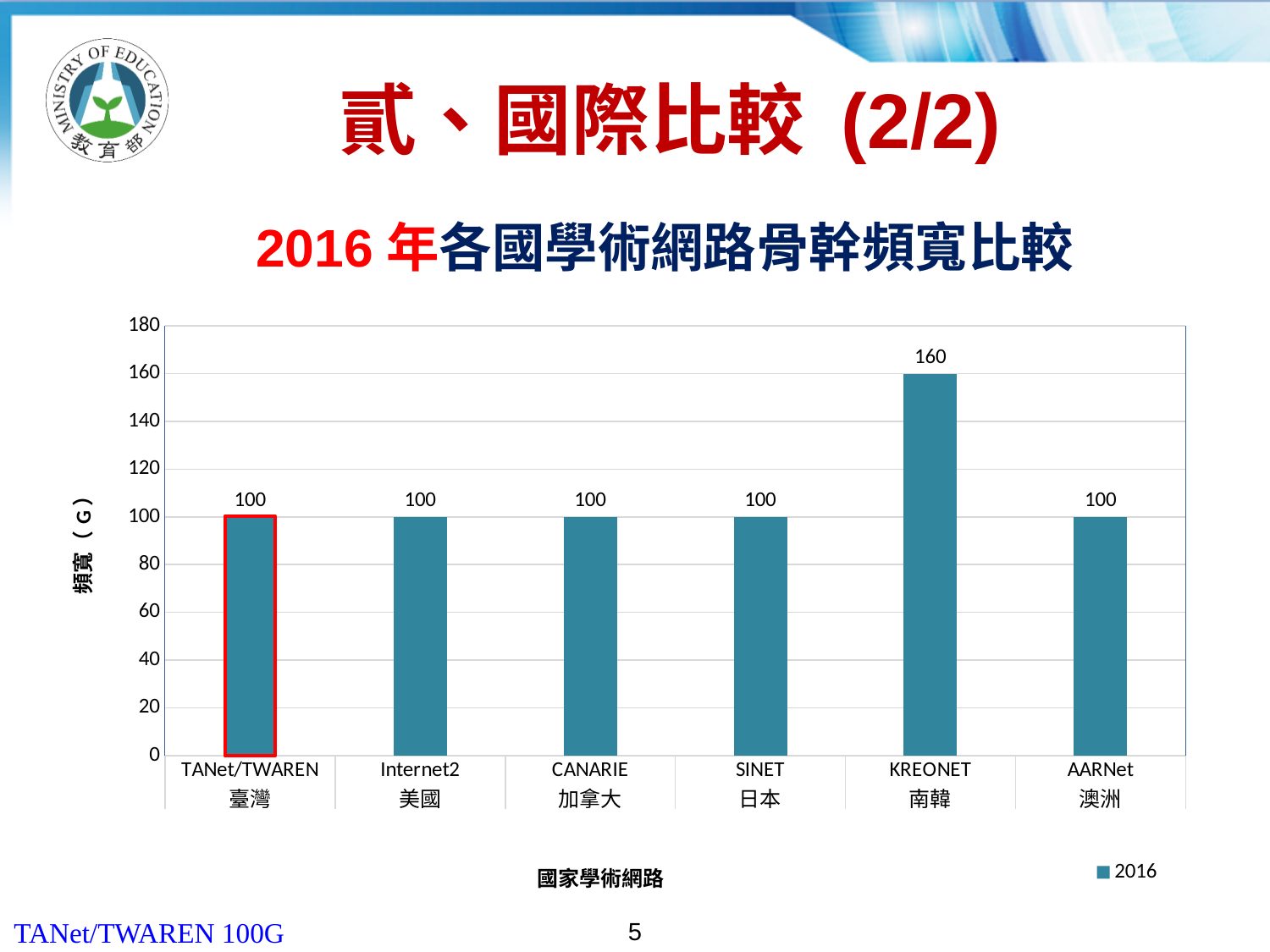

# 貳、國際比較 (2/2)
2016年各國學術網路骨幹頻寬比較

### Chart

| Category | 2016 |
|---|---|
| TANet/TWAREN | 100.0 |
| Internet2 | 100.0 |
| CANARIE | 100.0 |
| SINET | 100.0 |
| KREONET | 160.0 |
| AARNet | 100.0 |
5